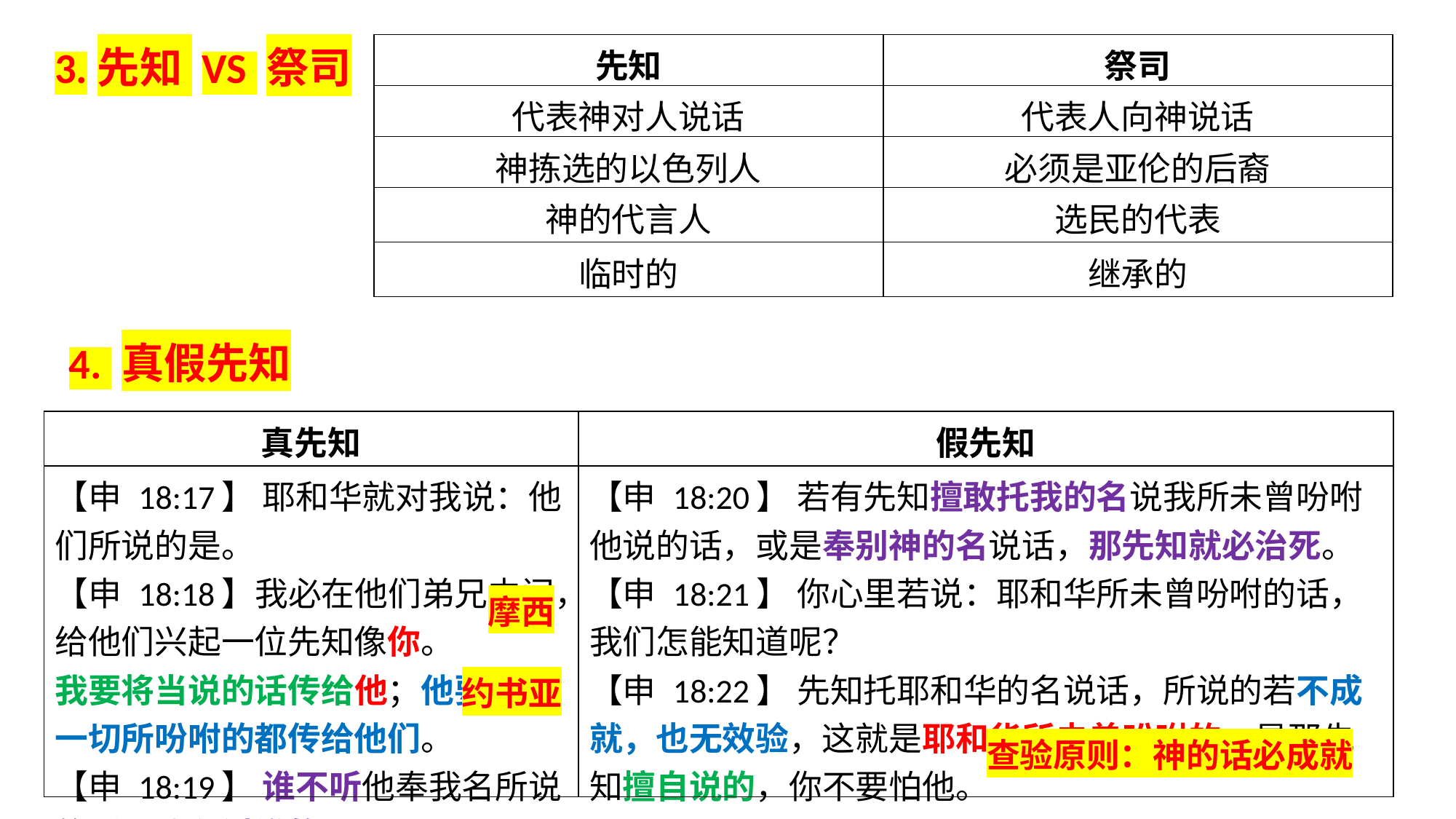

| 先知 | 祭司 |
| --- | --- |
| 代表神对人说话 | 代表人向神说话 |
| 神拣选的以色列人 | 必须是亚伦的后裔 |
| 神的代言人 | 选民的代表 |
| 临时的 | 继承的 |
3.先知 VS 祭司
4. 真假先知
| 真先知 | 假先知 |
| --- | --- |
| 【申 18:17】 耶和华就对我说：他们所说的是。 【申 18:18】我必在他们弟兄中间，给他们兴起一位先知像你。 我要将当说的话传给他；他要将我一切所吩咐的都传给他们。 【申 18:19】 谁不听他奉我名所说的话，我必讨谁的罪。 | 【申 18:20】 若有先知擅敢托我的名说我所未曾吩咐他说的话，或是奉别神的名说话，那先知就必治死。 【申 18:21】 你心里若说：耶和华所未曾吩咐的话，我们怎能知道呢？ 【申 18:22】 先知托耶和华的名说话，所说的若不成就，也无效验，这就是耶和华所未曾吩咐的，是那先知擅自说的，你不要怕他。 |
摩西
约书亚
查验原则：神的话必成就